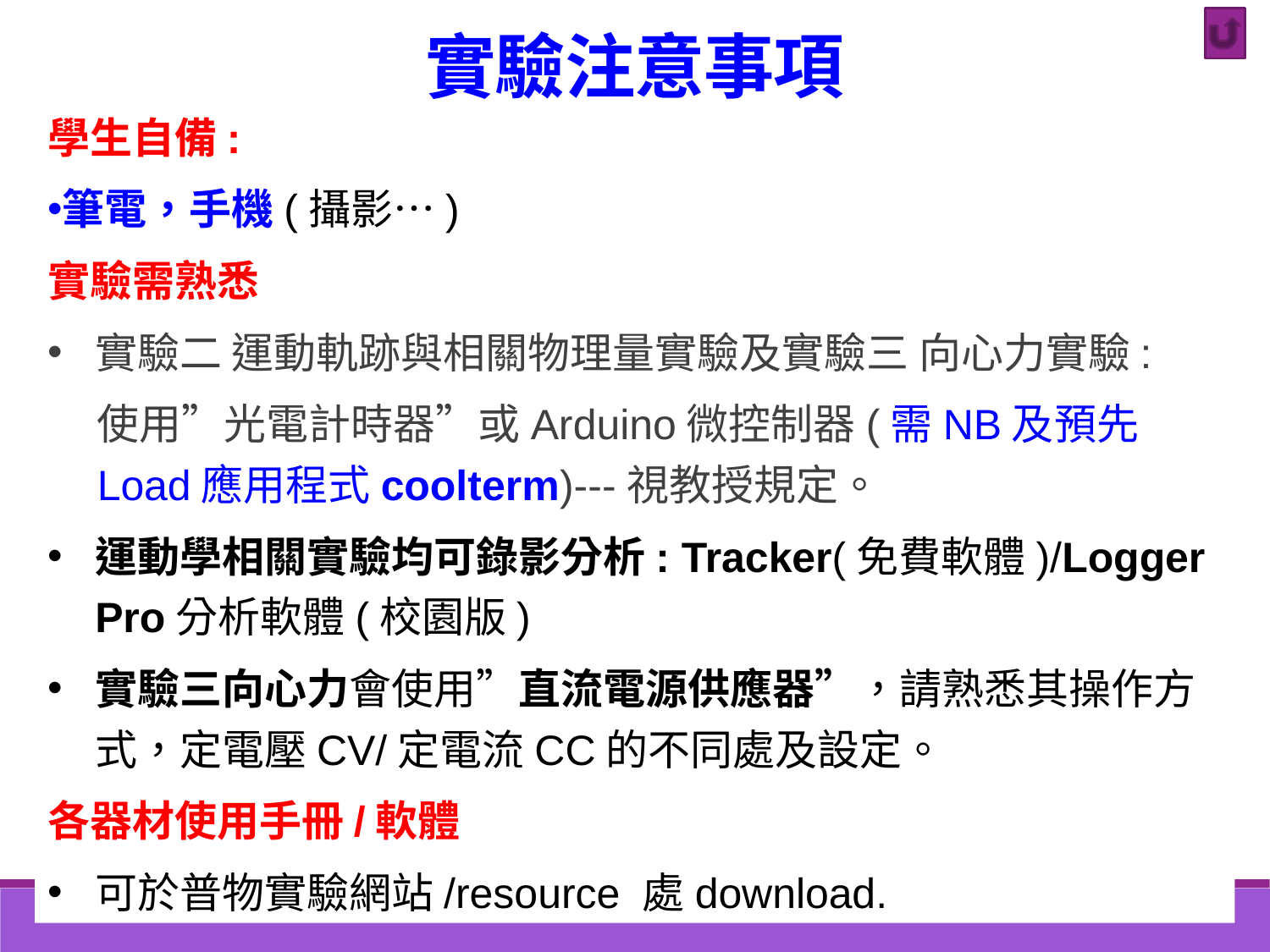

實驗注意事項

學生自備:
筆電，手機(攝影…)
實驗需熟悉
實驗二 運動軌跡與相關物理量實驗及實驗三 向心力實驗:
使用”光電計時器”或Arduino微控制器(需NB及預先Load應用程式coolterm)---視教授規定。
運動學相關實驗均可錄影分析: Tracker(免費軟體)/Logger Pro分析軟體(校園版)
實驗三向心力會使用”直流電源供應器”，請熟悉其操作方式，定電壓CV/定電流CC的不同處及設定。
各器材使用手冊/軟體
可於普物實驗網站/resource 處download.